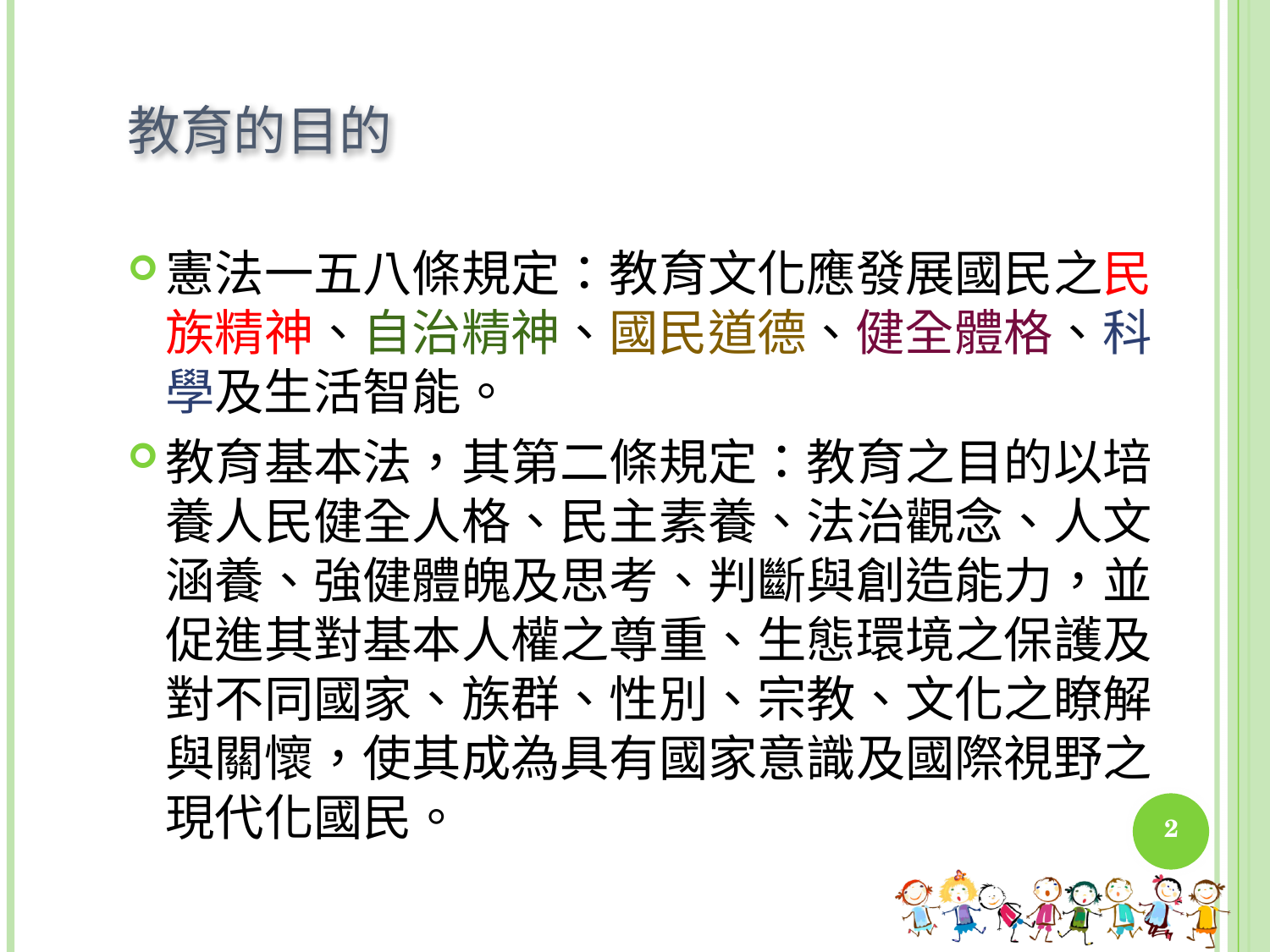

# 教育的目的
憲法一五八條規定：教育文化應發展國民之民族精神、自治精神、國民道德、健全體格、科學及生活智能。
教育基本法，其第二條規定：教育之目的以培養人民健全人格、民主素養、法治觀念、人文涵養、強健體魄及思考、判斷與創造能力，並促進其對基本人權之尊重、生態環境之保護及對不同國家、族群、性別、宗教、文化之瞭解與關懷，使其成為具有國家意識及國際視野之現代化國民。
2